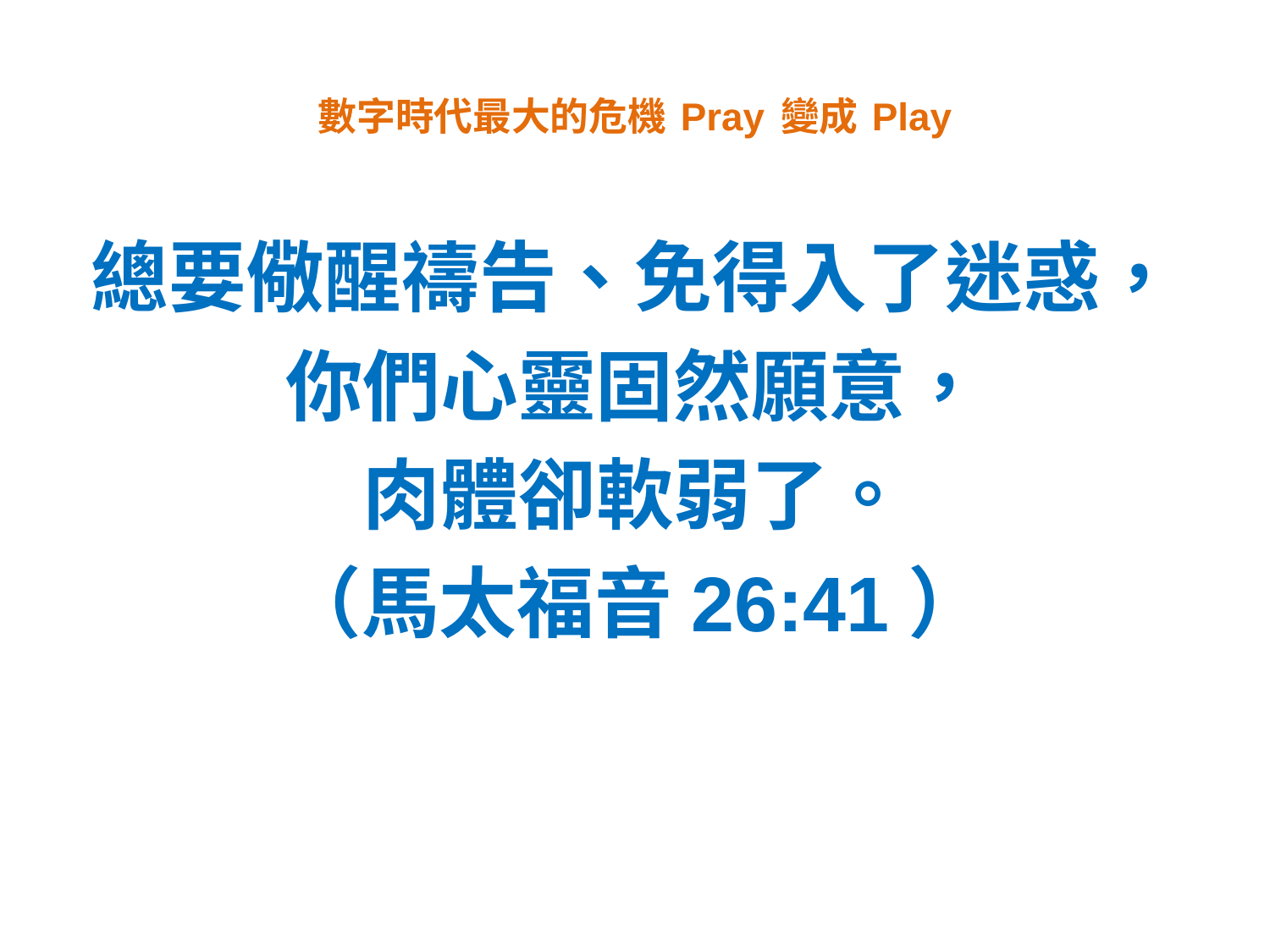

# 數字時代最大的危機 Pray 變成 Play
總要儆醒禱告、免得入了迷惑，
你們心靈固然願意，
肉體卻軟弱了。
（馬太福音26:41）